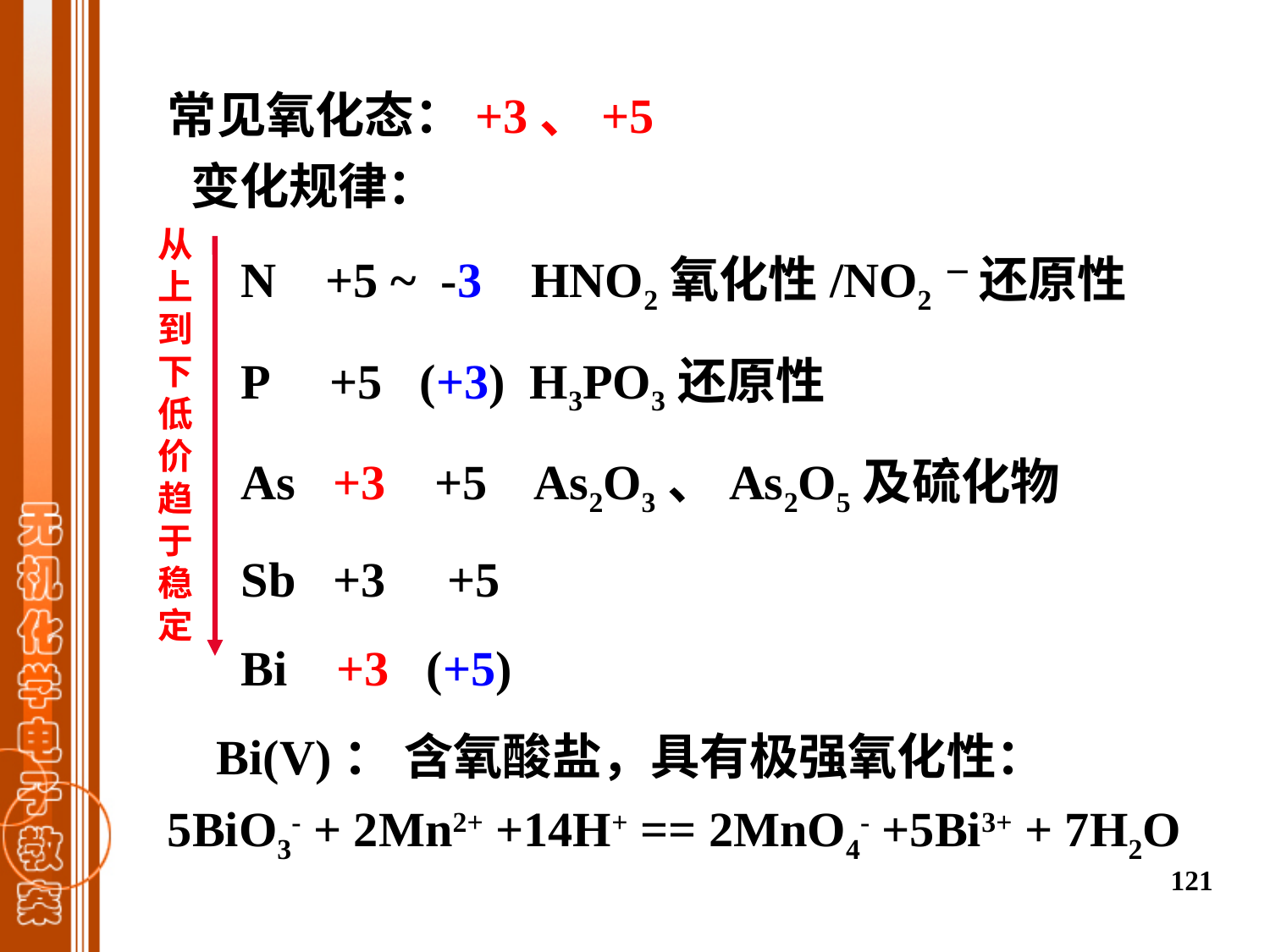

常见氧化态：+3、+5
 变化规律：
      N    +5 ~  -3    HNO2氧化性/NO2－ 还原性
      P     +5   (+3)  H3PO3还原性
      As   +3    +5    As2O3、As2O5及硫化物
      Sb   +3     +5
      Bi    +3   (+5)
    Bi(V)： 含氧酸盐，具有极强氧化性：
5BiO3- + 2Mn2+ +14H+ == 2MnO4- +5Bi3+ + 7H2O
从上到下低价趋于稳定

121